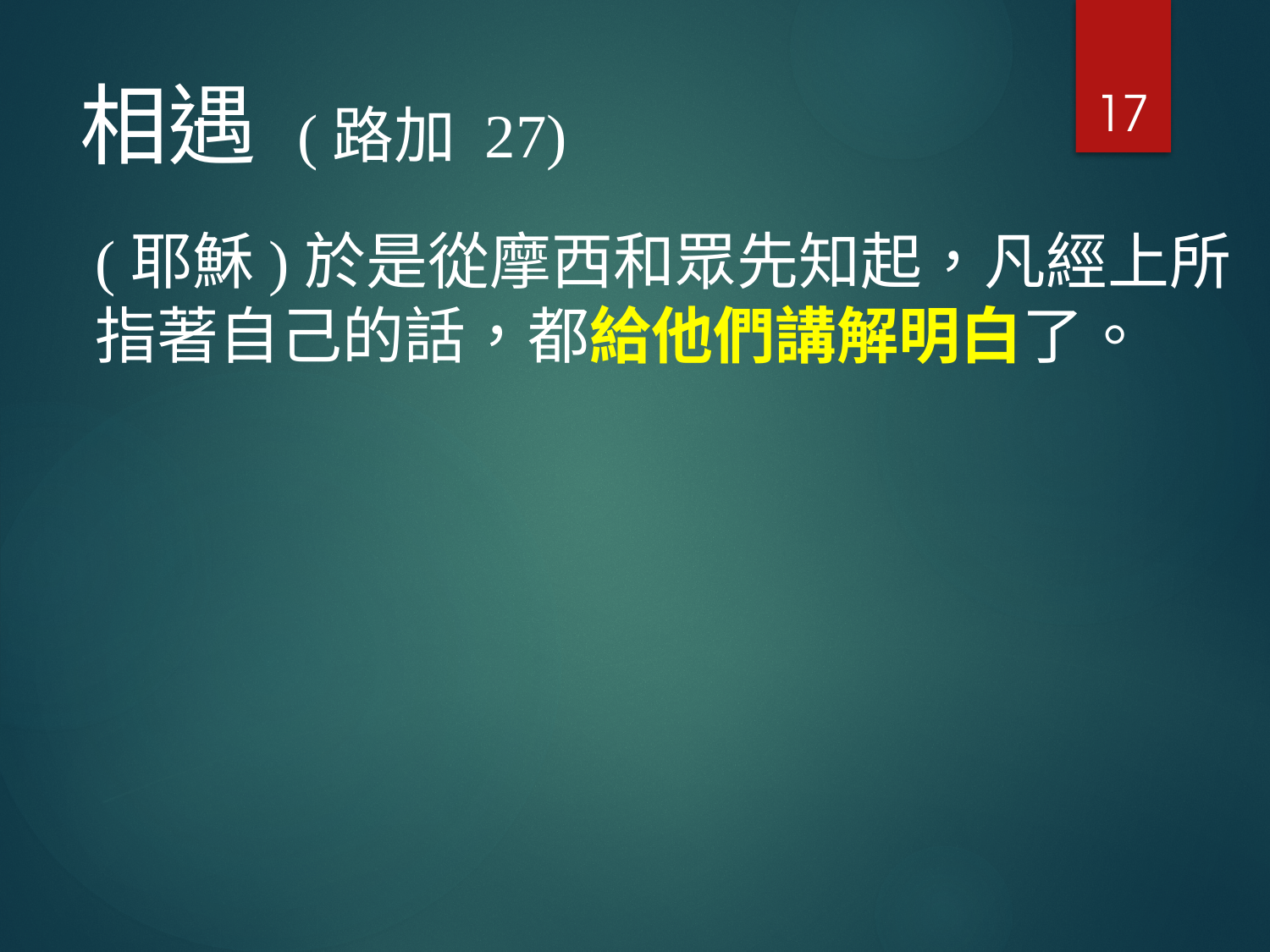

17
# 相遇 (路加 27)
(耶穌)於是從摩西和眾先知起，凡經上所指著自己的話，都給他們講解明白了。